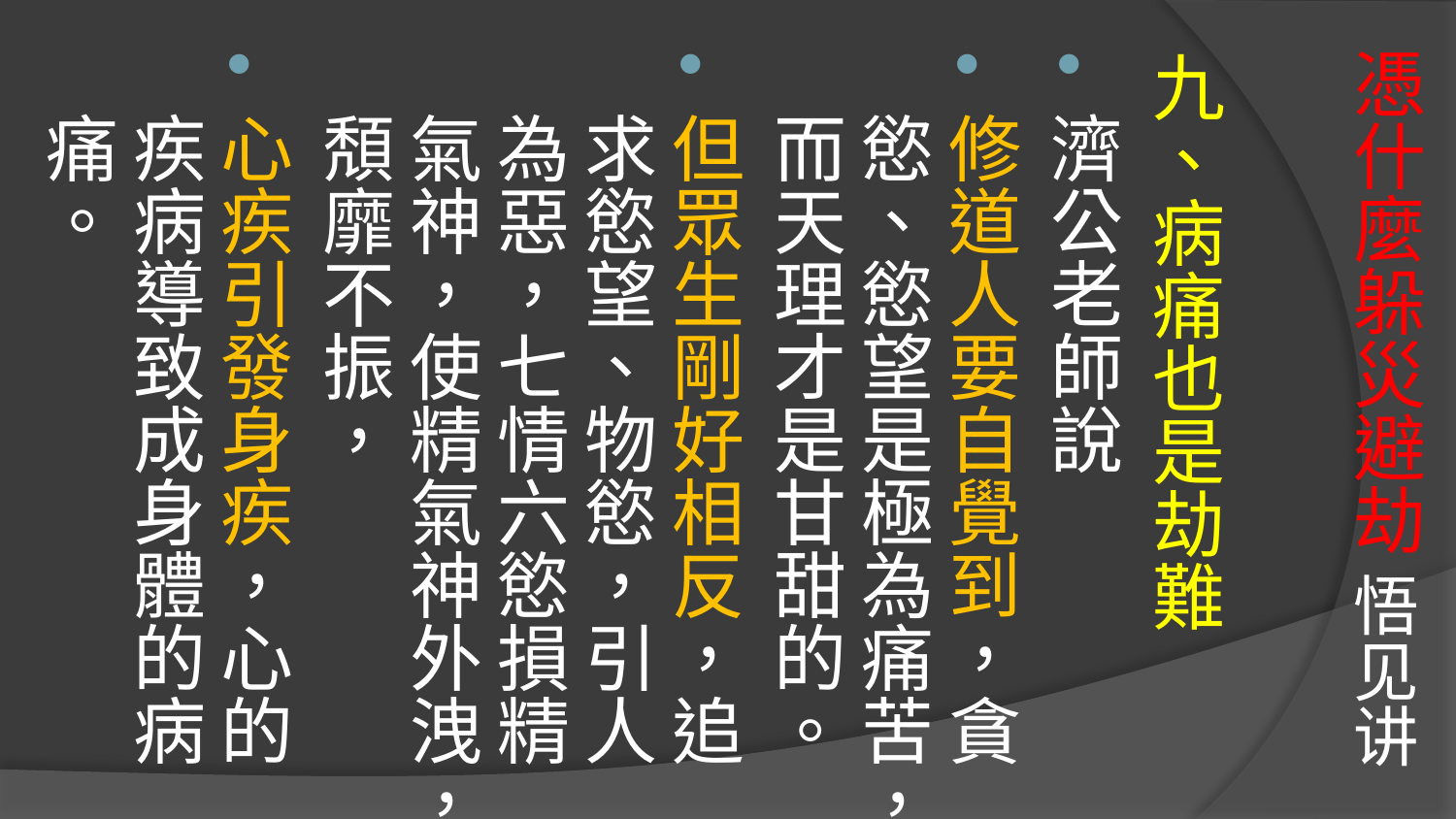

# 憑什麼躲災避劫 悟见讲
九、病痛也是劫難
濟公老師說
修道人要自覺到，貪慾、慾望是極為痛苦，而天理才是甘甜的。
但眾生剛好相反，追求慾望、物慾，引人為惡，七情六慾損精氣神，使精氣神外洩，頽靡不振，
心疾引發身疾，心的疾病導致成身體的病痛。